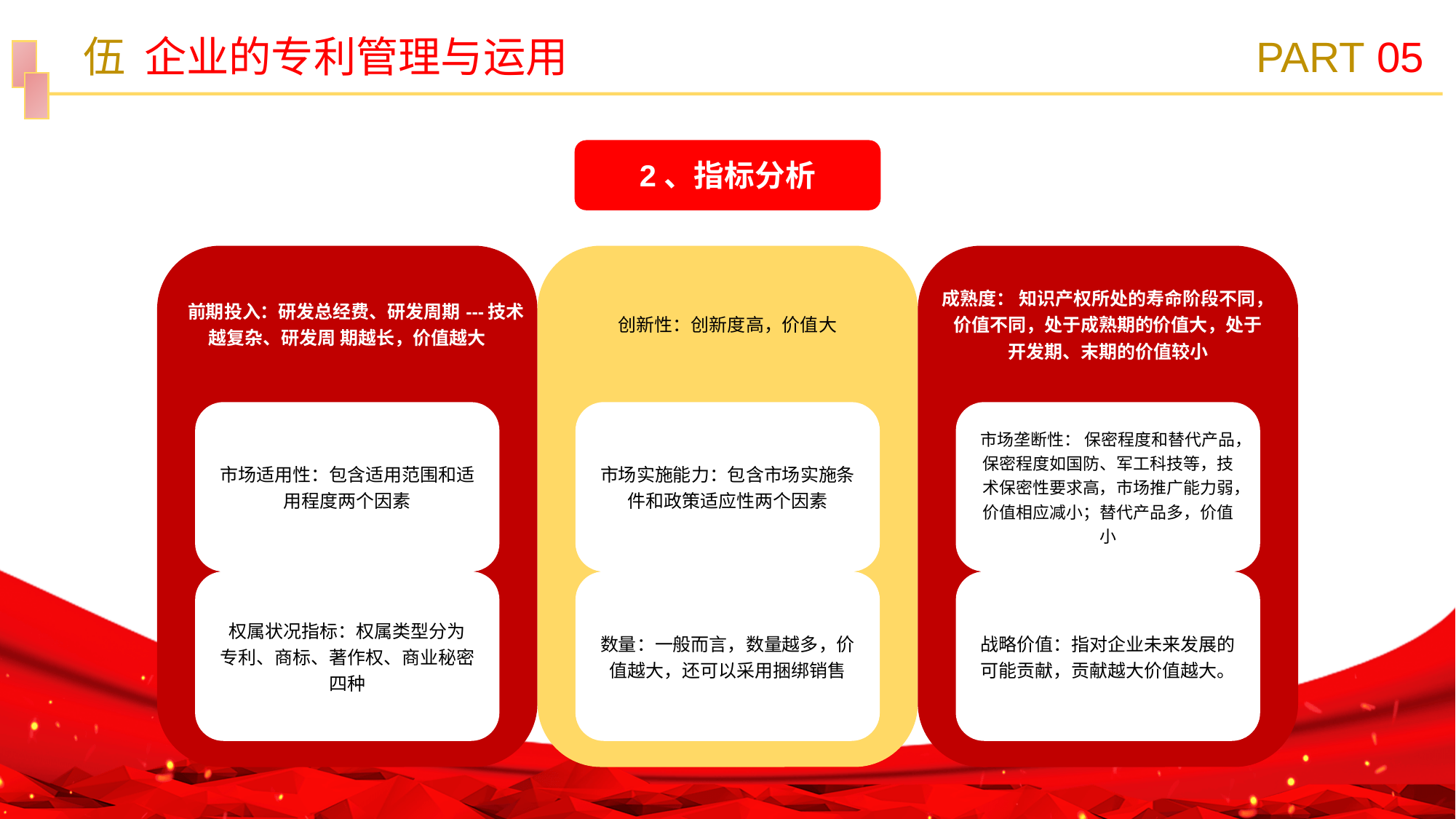

伍  企业的专利管理与运用
PART 05

2、指标分析
   前期投入：研发总经费、研发周期---技术越复杂、研发周 期越长，价值越大
市场适用性：包含适用范围和适用程度两个因素
权属状况指标：权属类型分为
专利、商标、著作权、商业秘密
四种
创新性：创新度高，价值大
市场实施能力：包含市场实施条件和政策适应性两个因素
数量：一般而言，数量越多，价值越大，还可以采用捆绑销售
成熟度： 知识产权所处的寿命阶段不同，
价值不同，处于成熟期的价值大，处于
开发期、末期的价值较小
市场垄断性： 保密程度和替代产品，保密程度如国防、军工科技等，技术保密性要求高，市场推广能力弱，价值相应减小；替代产品多，价值小
战略价值：指对企业未来发展的可能贡献，贡献越大价值越大。